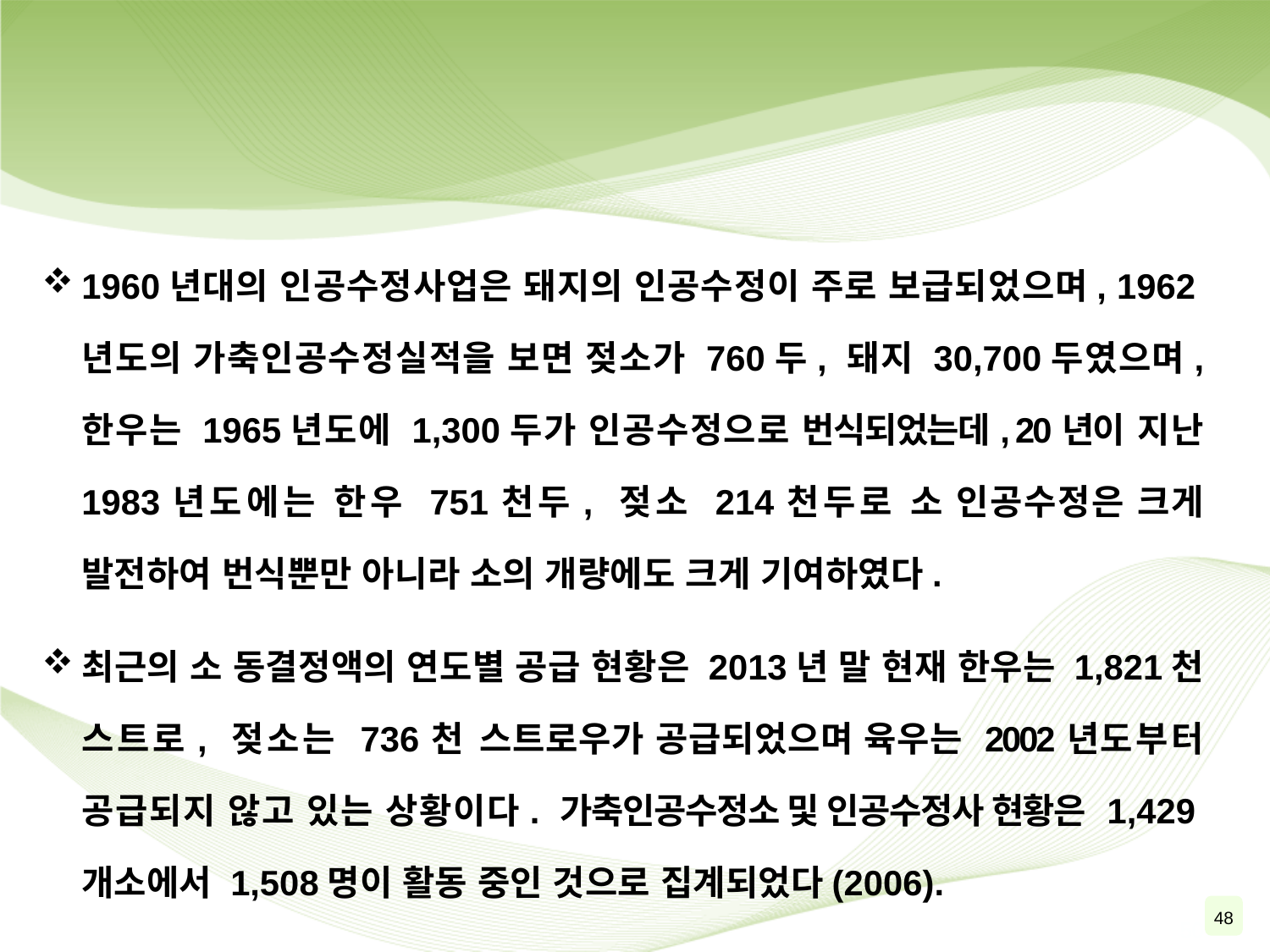

1960년대의 인공수정사업은 돼지의 인공수정이 주로 보급되었으며, 1962년도의 가축인공수정실적을 보면 젖소가 760두, 돼지 30,700두였으며, 한우는 1965년도에 1,300두가 인공수정으로 번식되었는데, 20년이 지난 1983년도에는 한우 751천두, 젖소 214천두로 소 인공수정은 크게 발전하여 번식뿐만 아니라 소의 개량에도 크게 기여하였다.

최근의 소 동결정액의 연도별 공급 현황은 2013년 말 현재 한우는 1,821천 스트로, 젖소는 736천 스트로우가 공급되었으며 육우는 2002년도부터 공급되지 않고 있는 상황이다. 가축인공수정소 및 인공수정사 현황은 1,429개소에서 1,508명이 활동 중인 것으로 집계되었다(2006).
48
50